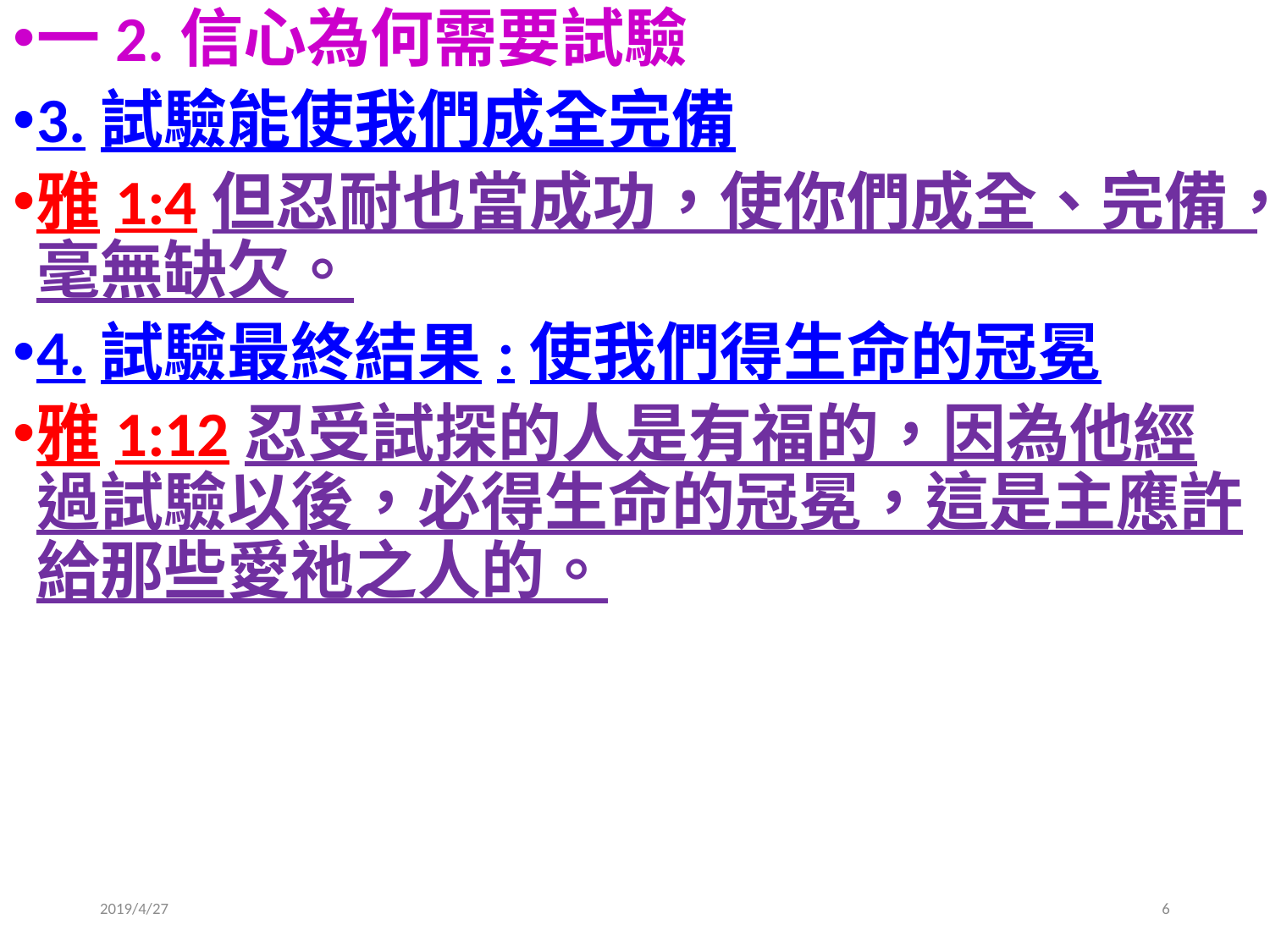

一2.信心為何需要試驗
3.試驗能使我們成全完備
雅1:4但忍耐也當成功，使你們成全、完備，毫無缺欠。
4.試驗最終結果:使我們得生命的冠冕
雅1:12忍受試探的人是有福的，因為他經過試驗以後，必得生命的冠冕，這是主應許給那些愛祂之人的。

2019/4/27
6